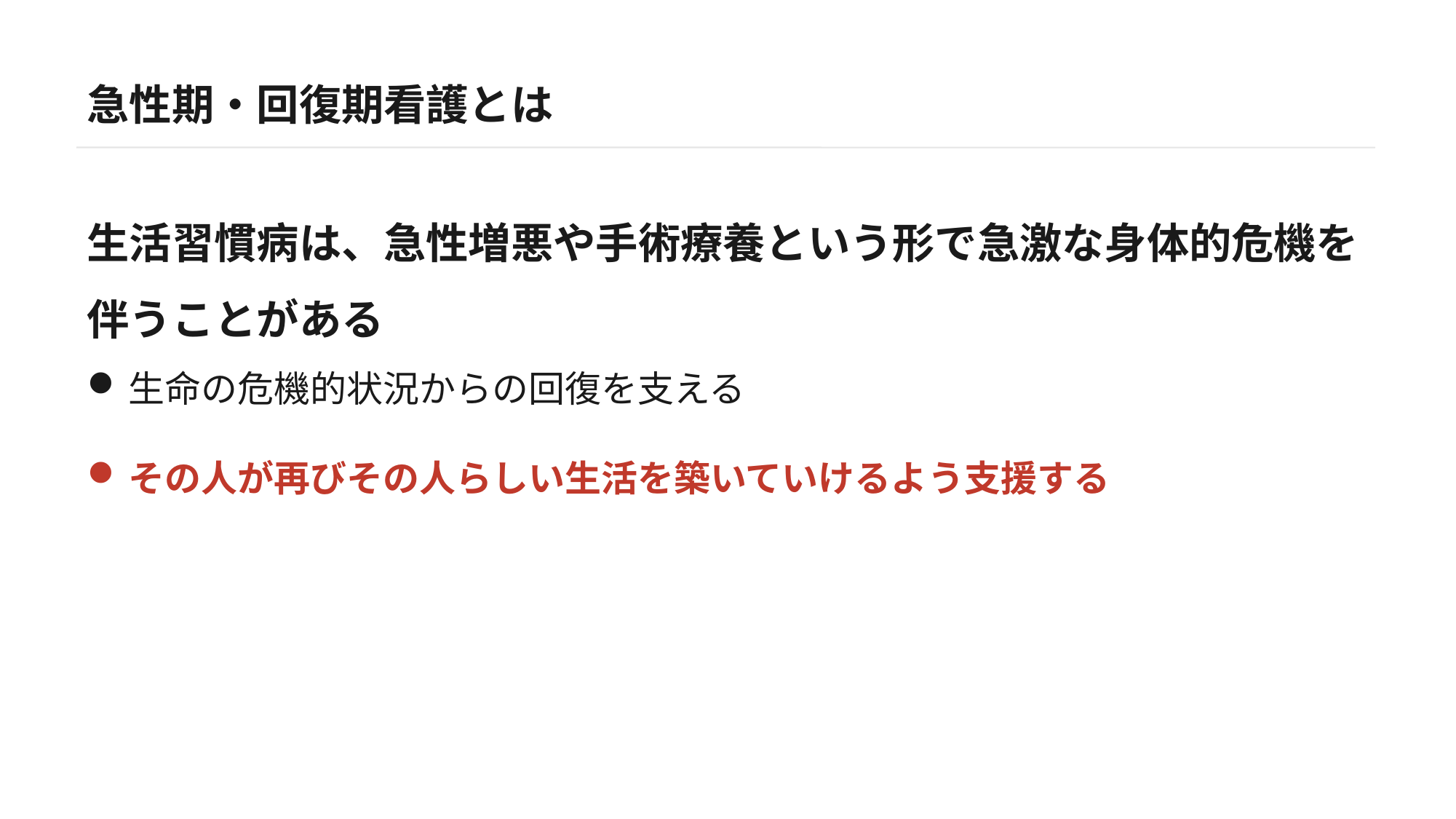

急性期・回復期看護とは

生活習慣病は、急性増悪や手術療養という形で急激な身体的危機を伴うことがある
生命の危機的状況からの回復を支える
その人が再びその人らしい生活を築いていけるよう支援する